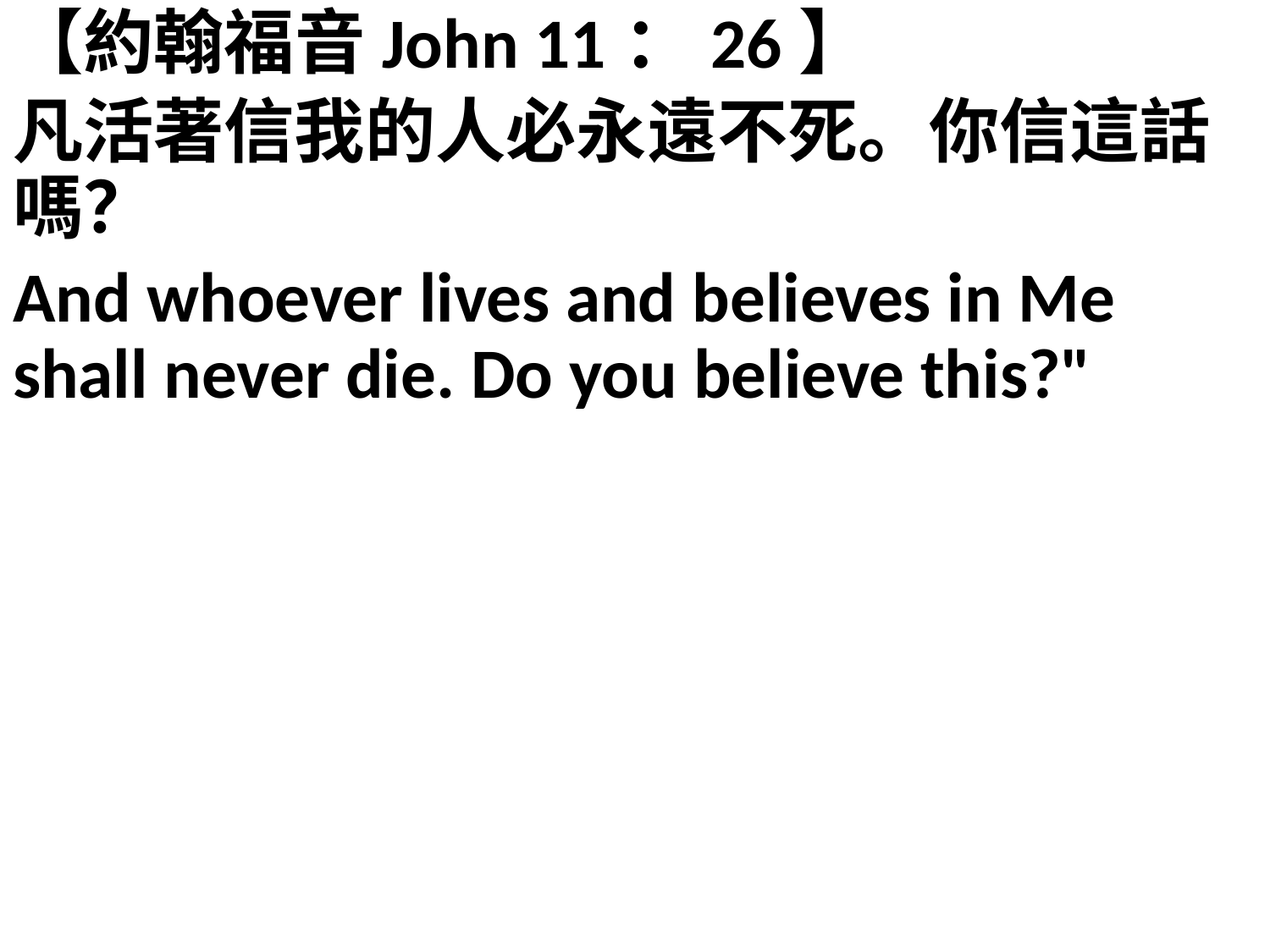

【約翰福音John 11：26】
凡活著信我的人必永遠不死。你信這話嗎？
And whoever lives and believes in Me shall never die. Do you believe this?"